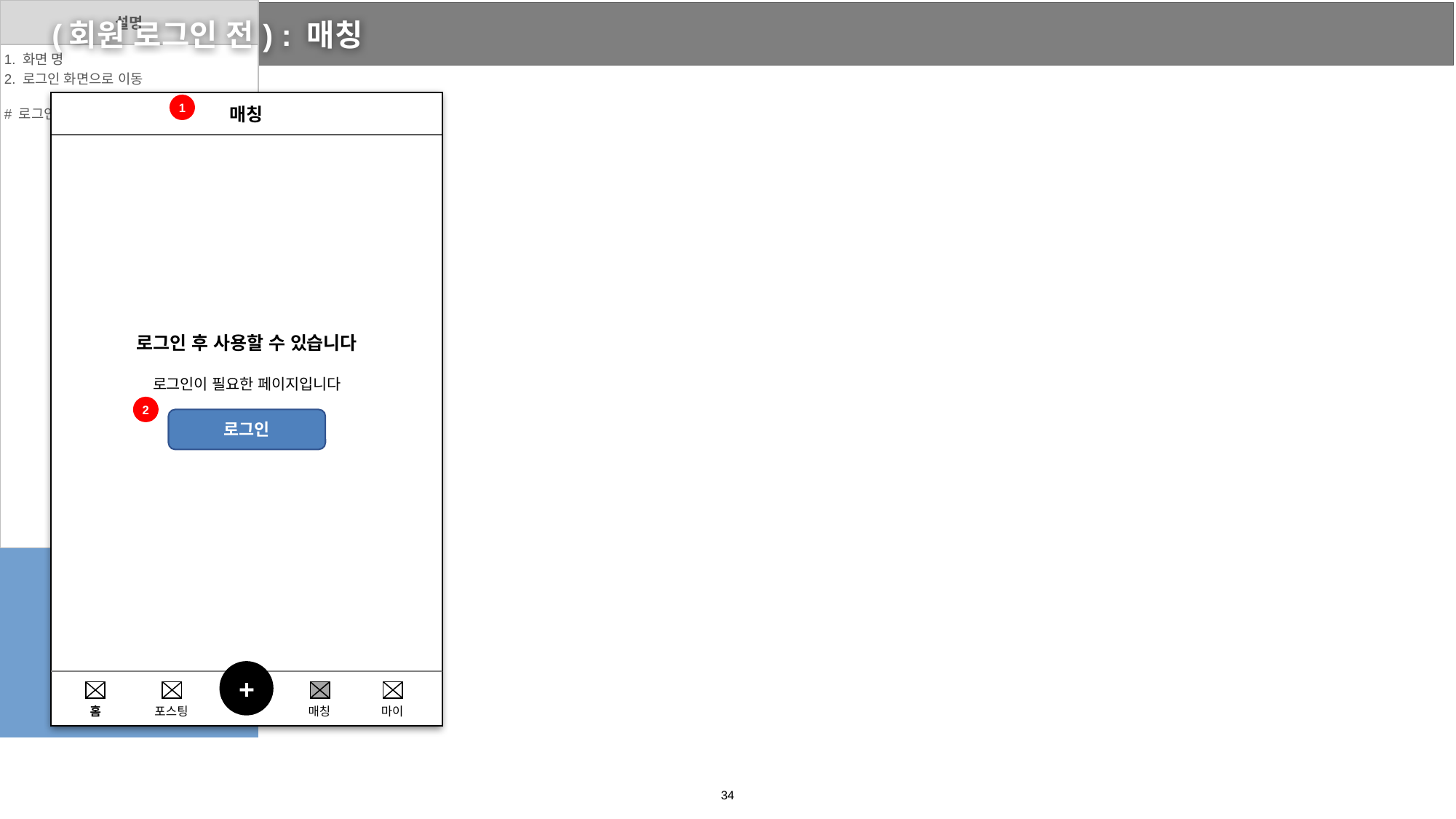

(회원 로그인 전) : 매칭
| 설명 |  |  |
| --- | --- | --- |
| 1. 화면 명 2. 로그인 화면으로 이동 # 로그인이 필요한 화면 |  |  |
|  |  |  |
|  |  |  |
|  |  |  |
|  |  |  |
|  |  |  |
|  |  |  |
|  |  |  |
|  |  |  |
|  |  |  |
| 참고 |  |  |
|  |  |  |

1
매칭
로그인 후 사용할 수 있습니다
로그인이 필요한 페이지입니다
2
로그인
+

마이
홈
포스팅
매칭
34